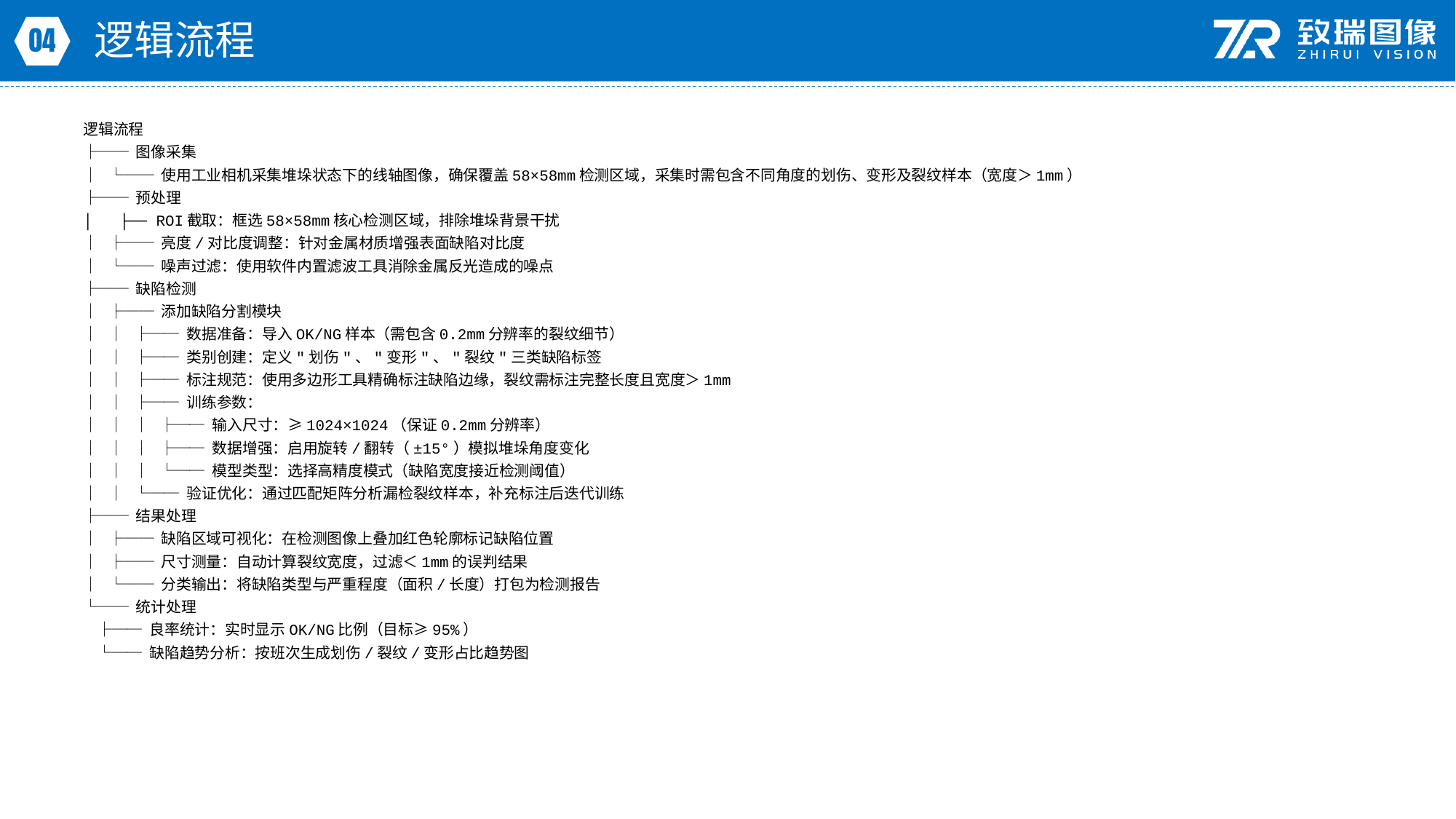

逻辑流程
04

逻辑流程
├── 图像采集
│   └── 使用工业相机采集堆垛状态下的线轴图像，确保覆盖58×58mm检测区域，采集时需包含不同角度的划伤、变形及裂纹样本（宽度＞1mm）
├── 预处理
│   ├── ROI截取：框选58×58mm核心检测区域，排除堆垛背景干扰
│   ├── 亮度/对比度调整：针对金属材质增强表面缺陷对比度
│   └── 噪声过滤：使用软件内置滤波工具消除金属反光造成的噪点
├── 缺陷检测
│   ├── 添加缺陷分割模块
│   │   ├── 数据准备：导入OK/NG样本（需包含0.2mm分辨率的裂纹细节）
│   │   ├── 类别创建：定义"划伤"、"变形"、"裂纹"三类缺陷标签
│   │   ├── 标注规范：使用多边形工具精确标注缺陷边缘，裂纹需标注完整长度且宽度＞1mm
│   │   ├── 训练参数：
│   │   │   ├── 输入尺寸：≥1024×1024（保证0.2mm分辨率）
│   │   │   ├── 数据增强：启用旋转/翻转（±15°）模拟堆垛角度变化
│   │   │   └── 模型类型：选择高精度模式（缺陷宽度接近检测阈值）
│   │   └── 验证优化：通过匹配矩阵分析漏检裂纹样本，补充标注后迭代训练
├── 结果处理
│   ├── 缺陷区域可视化：在检测图像上叠加红色轮廓标记缺陷位置
│   ├── 尺寸测量：自动计算裂纹宽度，过滤＜1mm的误判结果
│   └── 分类输出：将缺陷类型与严重程度（面积/长度）打包为检测报告
└── 统计处理
    ├── 良率统计：实时显示OK/NG比例（目标≥95%）
    └── 缺陷趋势分析：按班次生成划伤/裂纹/变形占比趋势图